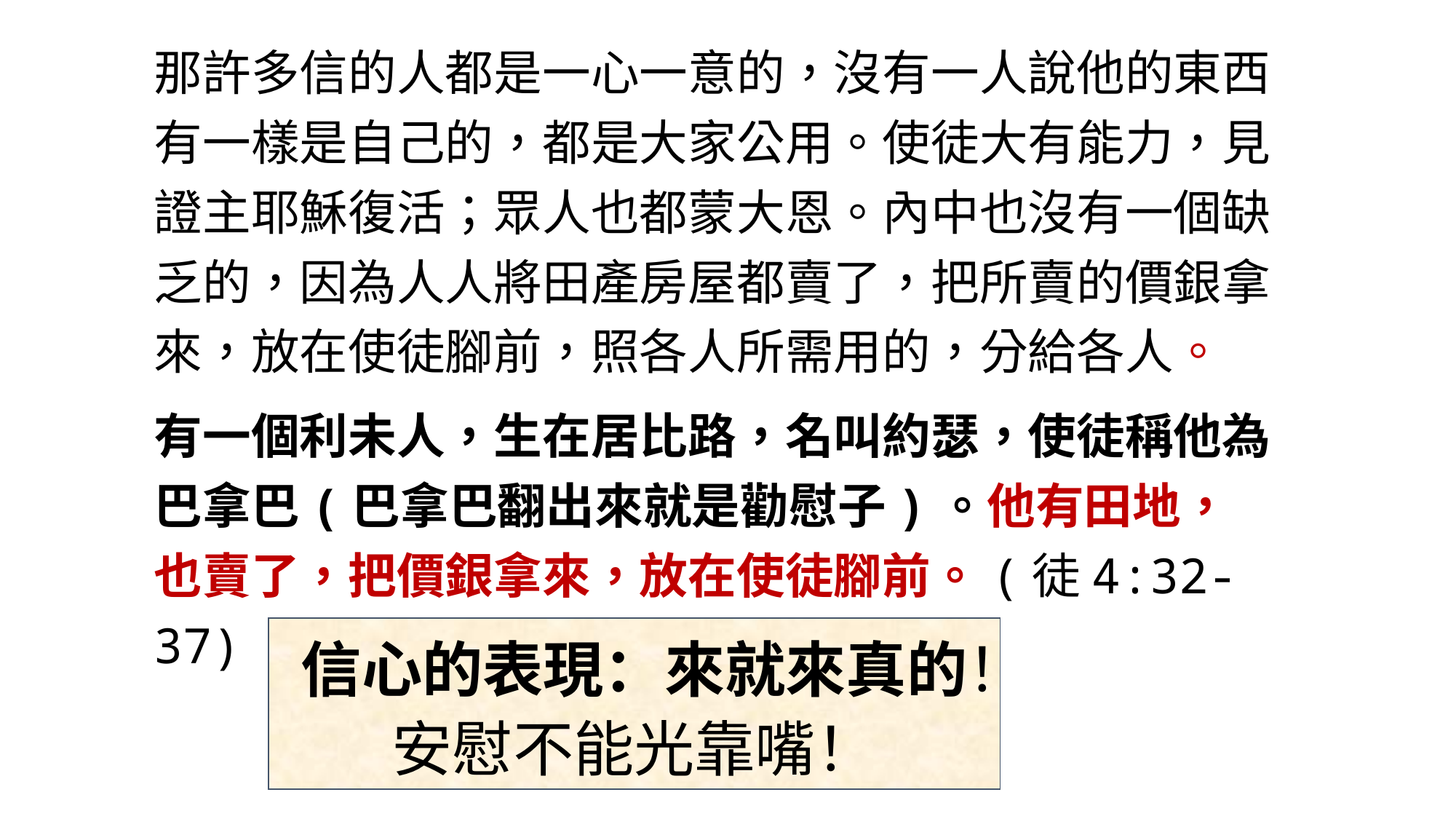

那許多信的人都是一心一意的，沒有一人說他的東西有一樣是自己的，都是大家公用。使徒大有能力，見證主耶穌復活；眾人也都蒙大恩。內中也沒有一個缺乏的，因為人人將田產房屋都賣了，把所賣的價銀拿來，放在使徒腳前，照各人所需用的，分給各人。
有一個利未人，生在居比路，名叫約瑟，使徒稱他為巴拿巴(巴拿巴翻出來就是勸慰子)。他有田地，也賣了，把價銀拿來，放在使徒腳前。(徒4:32-37)
信心的表現：來就來真的！安慰不能光靠嘴！